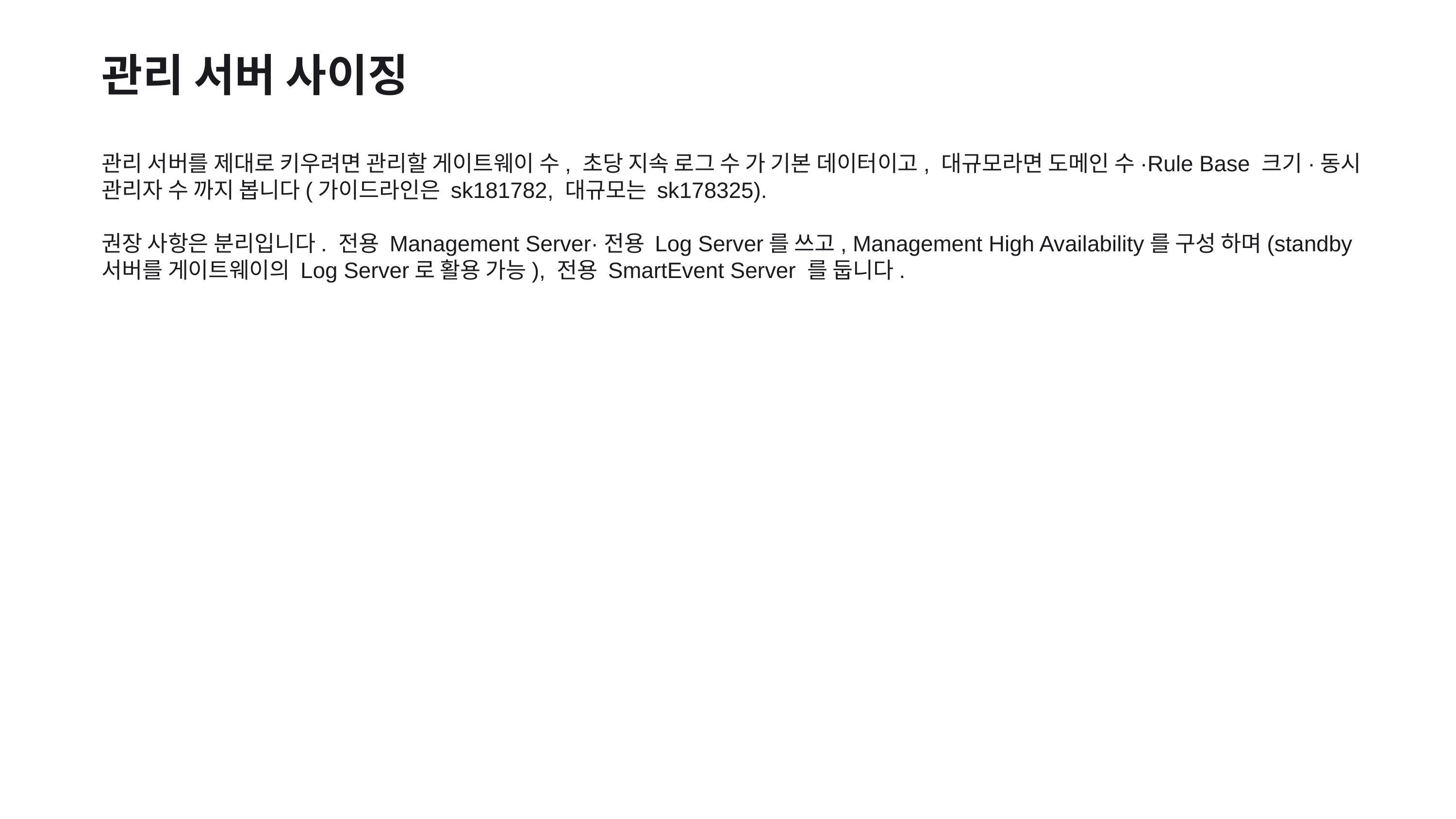

관리 서버 사이징
관리 서버를 제대로 키우려면 관리할 게이트웨이 수, 초당 지속 로그 수 가 기본 데이터이고, 대규모라면 도메인 수·Rule Base 크기·동시 관리자 수 까지 봅니다(가이드라인은 sk181782, 대규모는 sk178325).

권장 사항은 분리입니다. 전용 Management Server·전용 Log Server를 쓰고, Management High Availability를 구성 하며(standby 서버를 게이트웨이의 Log Server로 활용 가능), 전용 SmartEvent Server 를 둡니다.